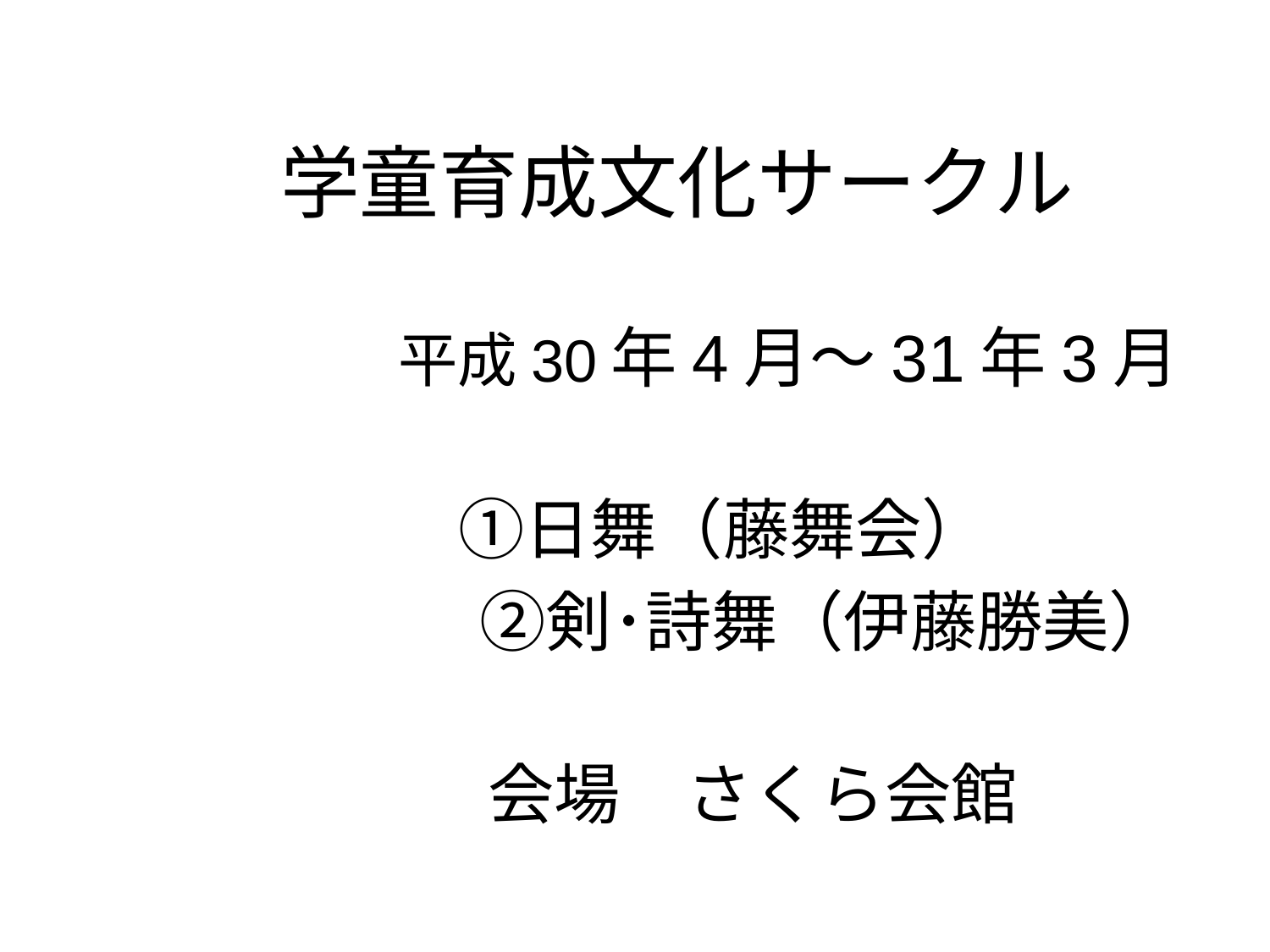

学童育成文化サークル

　　　　　　 平成30年4月～31年3月
　
　 　　　　①日舞（藤舞会）
　　　　　　 ②剣･詩舞（伊藤勝美）
　　　
　　　　　   会場　さくら会館